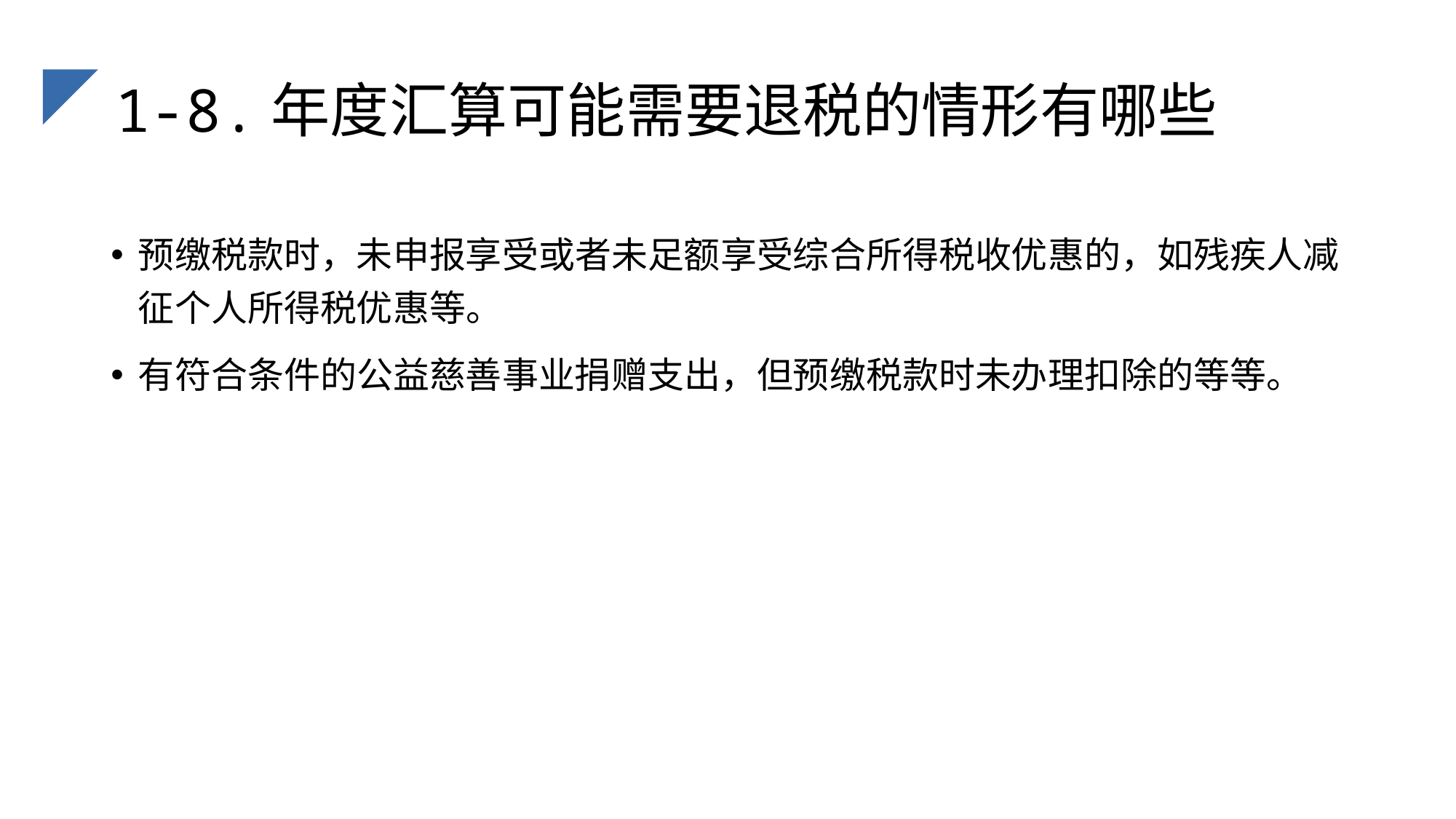

# 1-8.年度汇算可能需要退税的情形有哪些
预缴税款时，未申报享受或者未足额享受综合所得税收优惠的，如残疾人减征个人所得税优惠等。
有符合条件的公益慈善事业捐赠支出，但预缴税款时未办理扣除的等等。